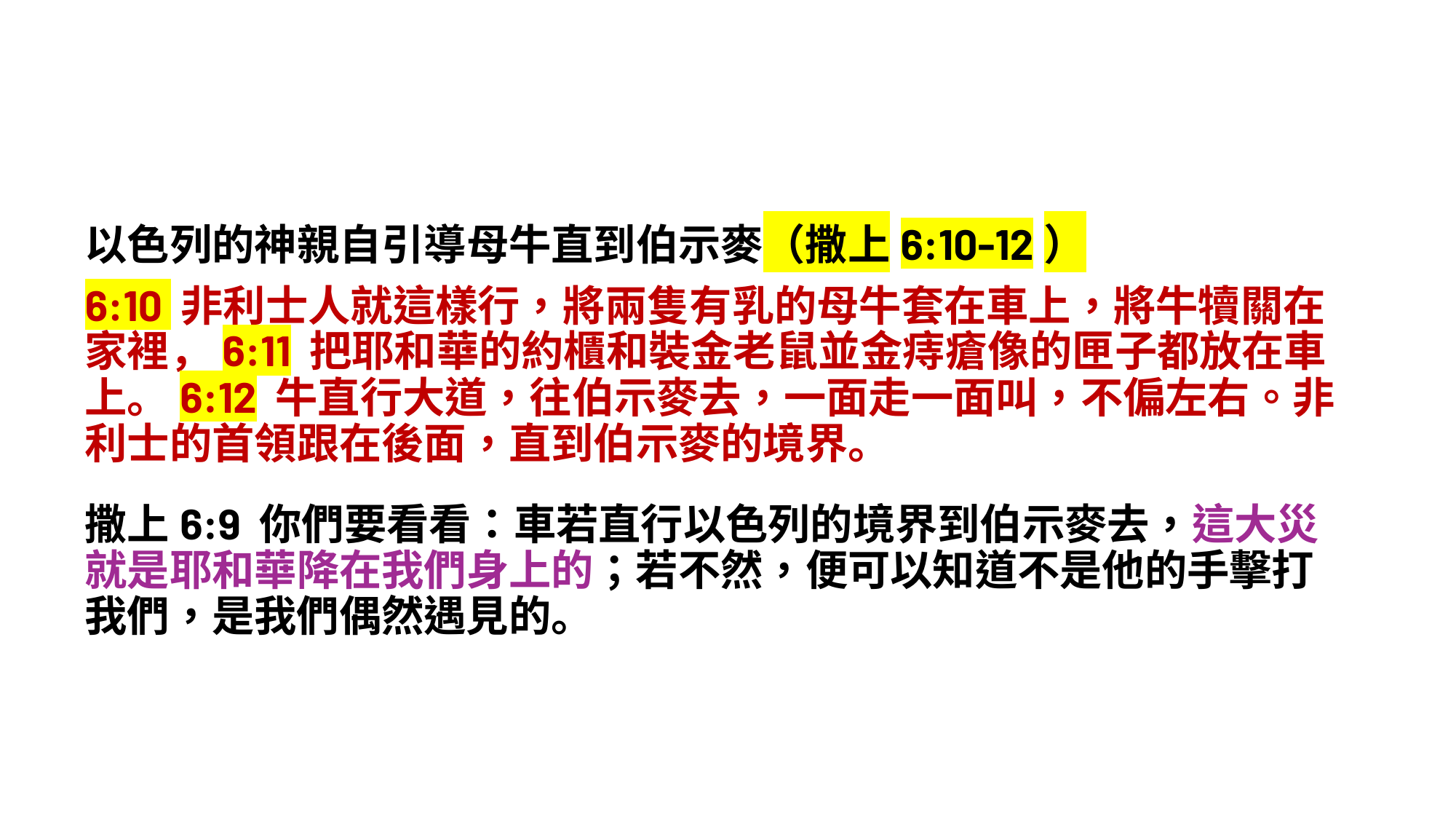

以色列的神親自引導母牛直到伯示麥（撒上6:10-12）
6:10 非利士人就這樣行，將兩隻有乳的母牛套在車上，將牛犢關在家裡，6:11 把耶和華的約櫃和裝金老鼠並金痔瘡像的匣子都放在車上。6:12 牛直行大道，往伯示麥去，一面走一面叫，不偏左右。非利士的首領跟在後面，直到伯示麥的境界。

撒上6:9 你們要看看：車若直行以色列的境界到伯示麥去，這大災就是耶和華降在我們身上的；若不然，便可以知道不是他的手擊打我們，是我們偶然遇見的。